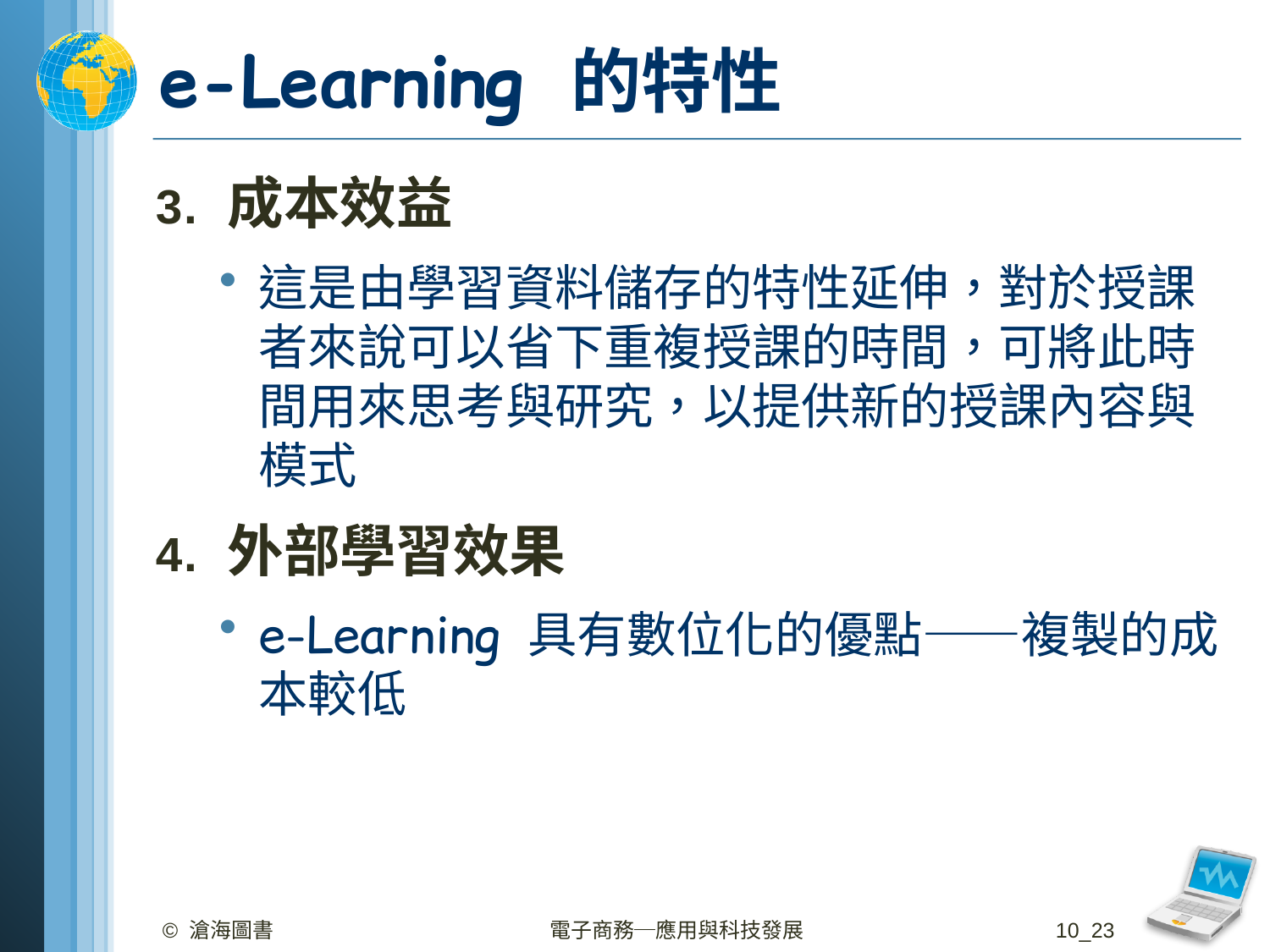

# e-Learning 的特性
成本效益
這是由學習資料儲存的特性延伸，對於授課者來說可以省下重複授課的時間，可將此時間用來思考與研究，以提供新的授課內容與模式
外部學習效果
e-Learning 具有數位化的優點——複製的成本較低
© 滄海圖書
電子商務─應用與科技發展
10_23